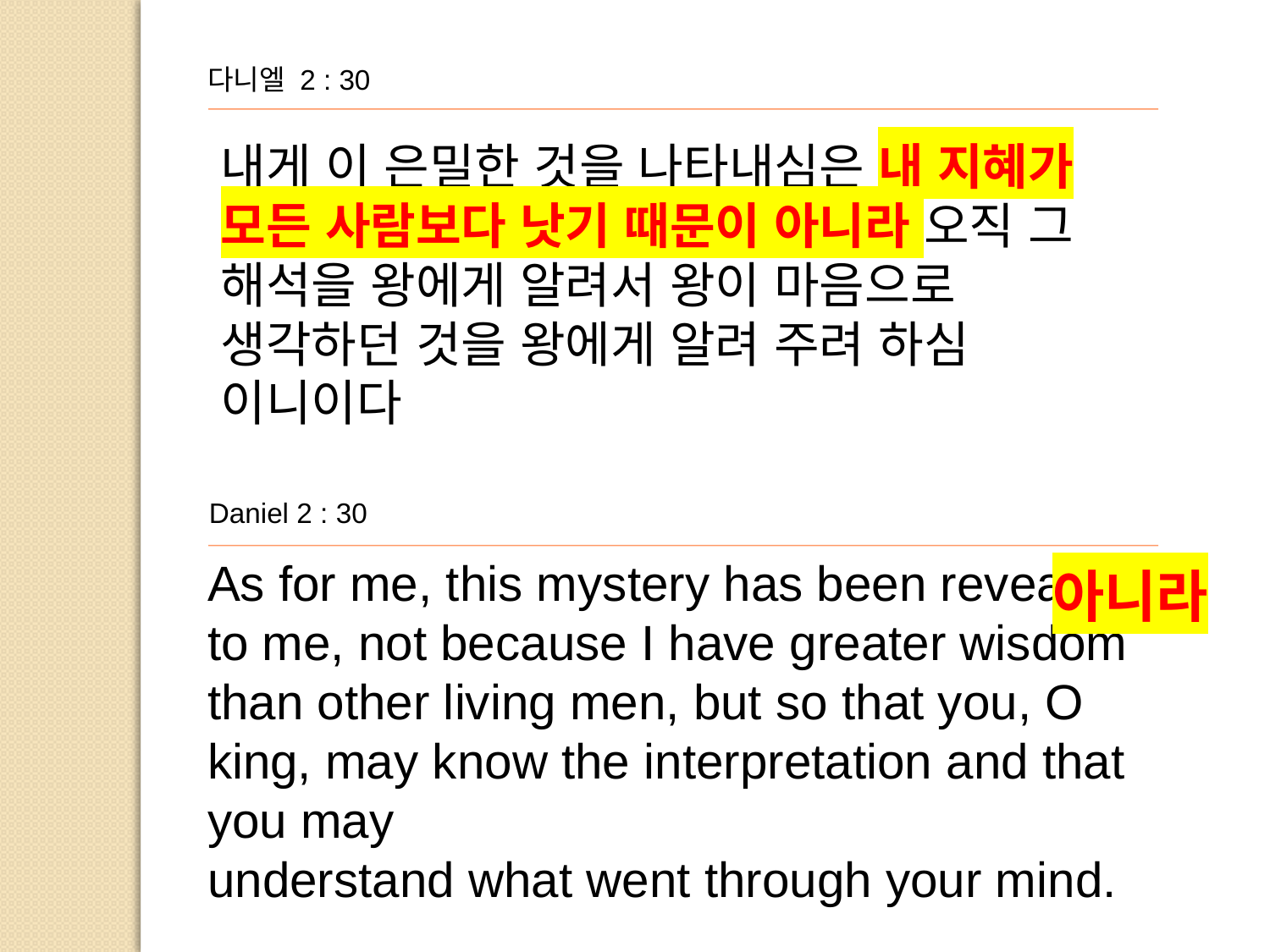

다니엘 2 : 30

내게 이 은밀한 것을 나타내심은 내 지혜가 모든 사람보다 낫기 때문이 아니라 오직 그 해석을 왕에게 알려서 왕이 마음으로 생각하던 것을 왕에게 알려 주려 하심
이니이다
Daniel 2 : 30

As for me, this mystery has been revealed to me, not because I have greater wisdom than other living men, but so that you, O king, may know the interpretation and that you may
understand what went through your mind.
아니라